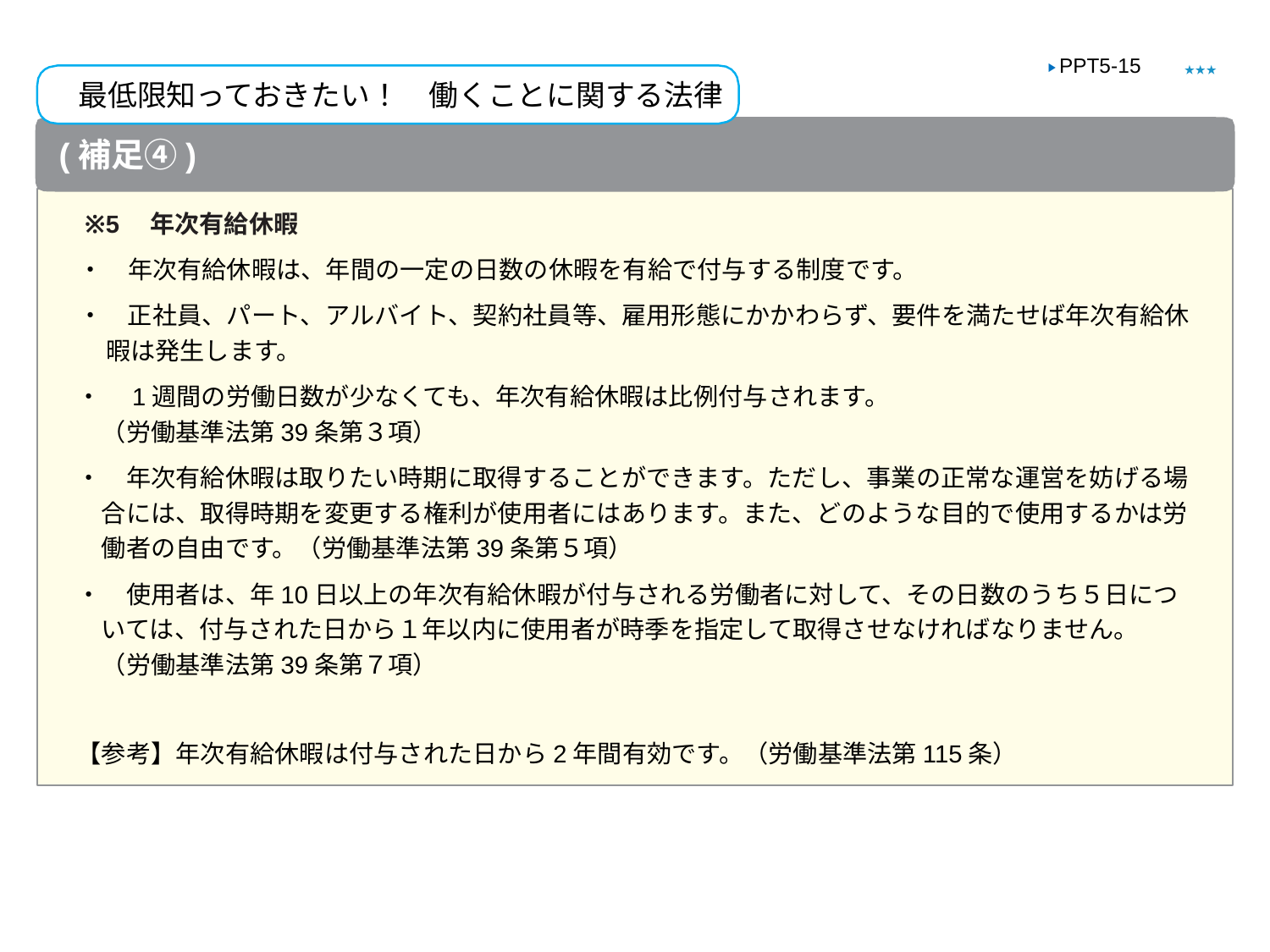

★★★
▶ PPT5-15

最低限知っておきたい！　働くことに関する法律

(補足④)

※5　年次有給休暇
・　年次有給休暇は、年間の一定の日数の休暇を有給で付与する制度です。
・　正社員、パート、アルバイト、契約社員等、雇用形態にかかわらず、要件を満たせば年次有給休暇は発生します。
・　1週間の労働日数が少なくても、年次有給休暇は比例付与されます。
　（労働基準法第39条第３項）
・　年次有給休暇は取りたい時期に取得することができます。ただし、事業の正常な運営を妨げる場
　合には、取得時期を変更する権利が使用者にはあります。また、どのような目的で使用するかは労
　働者の自由です。（労働基準法第39条第５項）
・　使用者は、年10日以上の年次有給休暇が付与される労働者に対して、その日数のうち５日につ
　いては、付与された日から１年以内に使用者が時季を指定して取得させなければなりません。
　（労働基準法第39条第７項）

【参考】年次有給休暇は付与された日から2年間有効です。（労働基準法第115条）